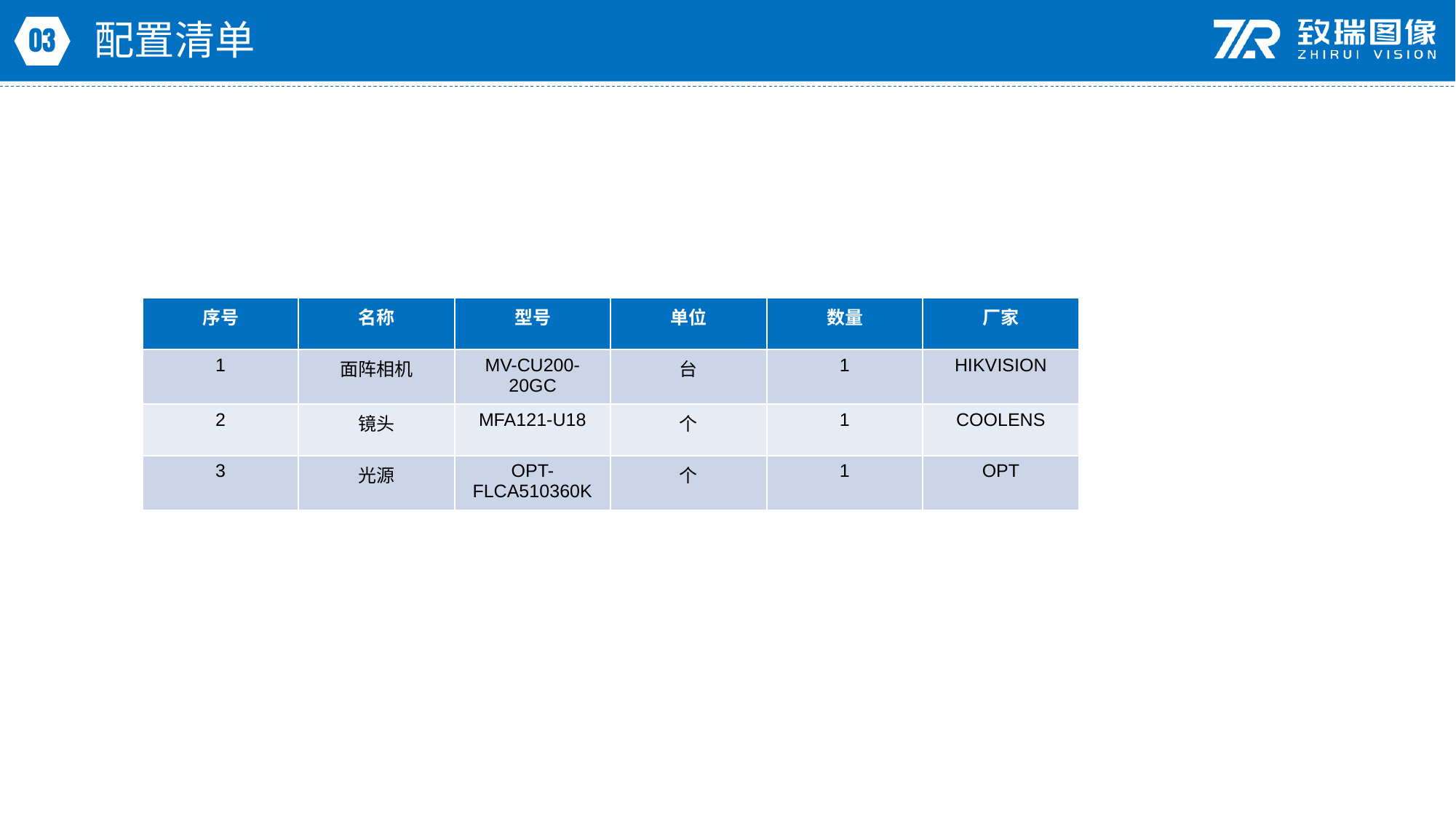

配置清单
03
| 序号 | 名称 | 型号 | 单位 | 数量 | 厂家 |
| --- | --- | --- | --- | --- | --- |
| 1 | 面阵相机 | MV-CU200-20GC | 台 | 1 | HIKVISION |
| 2 | 镜头 | MFA121-U18 | 个 | 1 | COOLENS |
| 3 | 光源 | OPT-FLCA510360K | 个 | 1 | OPT |